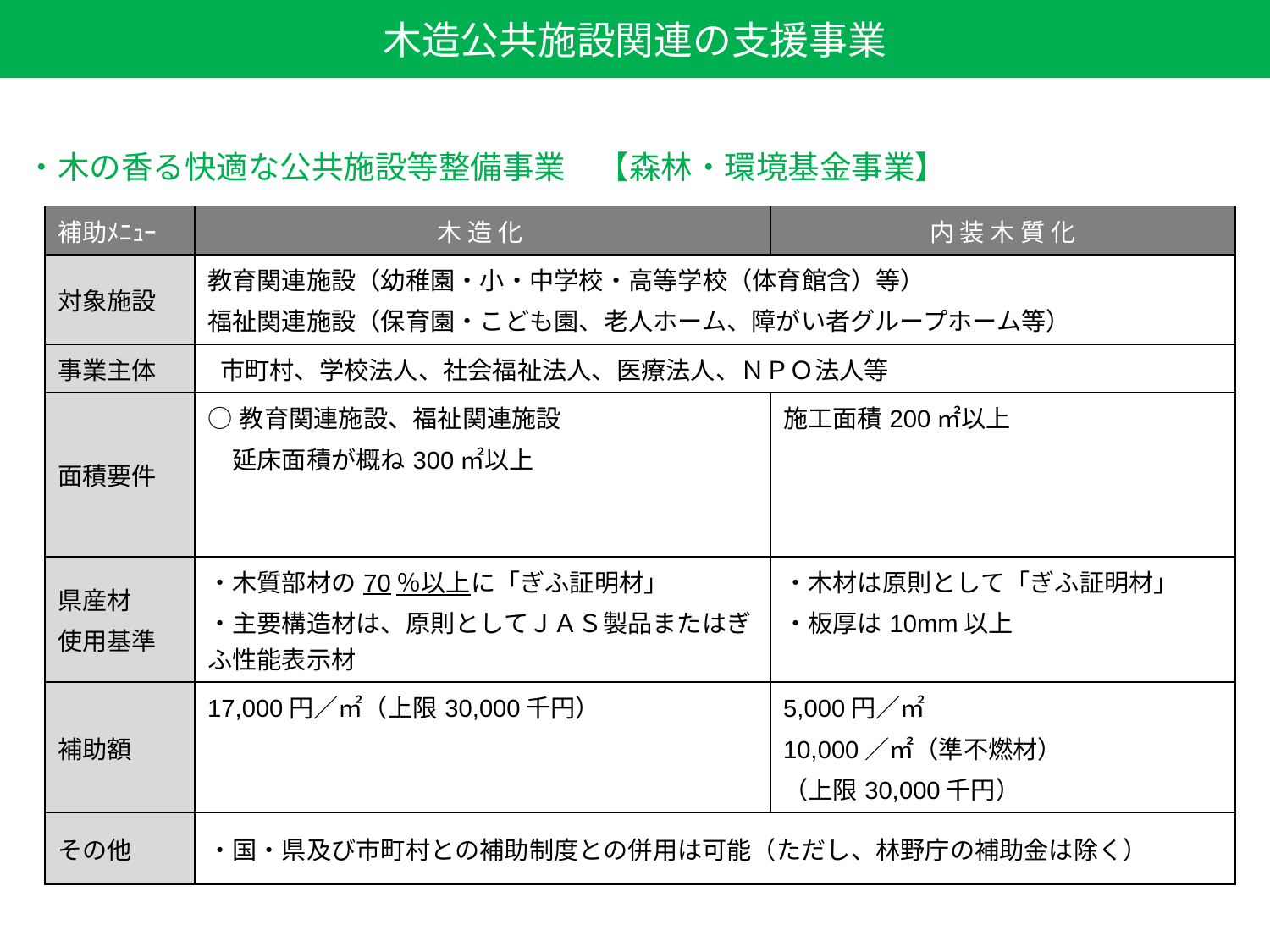

木造公共施設関連の支援事業
・木の香る快適な公共施設等整備事業　【森林・環境基金事業】
| 補助ﾒﾆｭｰ | 木 造 化 | 内 装 木 質 化 |
| --- | --- | --- |
| 対象施設 | 教育関連施設（幼稚園・小・中学校・高等学校（体育館含）等） 福祉関連施設（保育園・こども園、老人ホーム、障がい者グループホーム等） |  |
| 事業主体 | 市町村、学校法人、社会福祉法人、医療法人、ＮＰＯ法人等 |  |
| 面積要件 | ○教育関連施設、福祉関連施設 　延床面積が概ね300㎡以上 | 施工面積200㎡以上 |
| 県産材 使用基準 | ・木質部材の70％以上に「ぎふ証明材」 ・主要構造材は、原則としてＪＡＳ製品またはぎふ性能表示材 | ・木材は原則として「ぎふ証明材」 ・板厚は10mm以上 |
| 補助額 | 17,000円／㎡（上限30,000千円） | 5,000円／㎡ 10,000／㎡（準不燃材） （上限30,000千円） |
| その他 | ・国・県及び市町村との補助制度との併用は可能（ただし、林野庁の補助金は除く） |  |